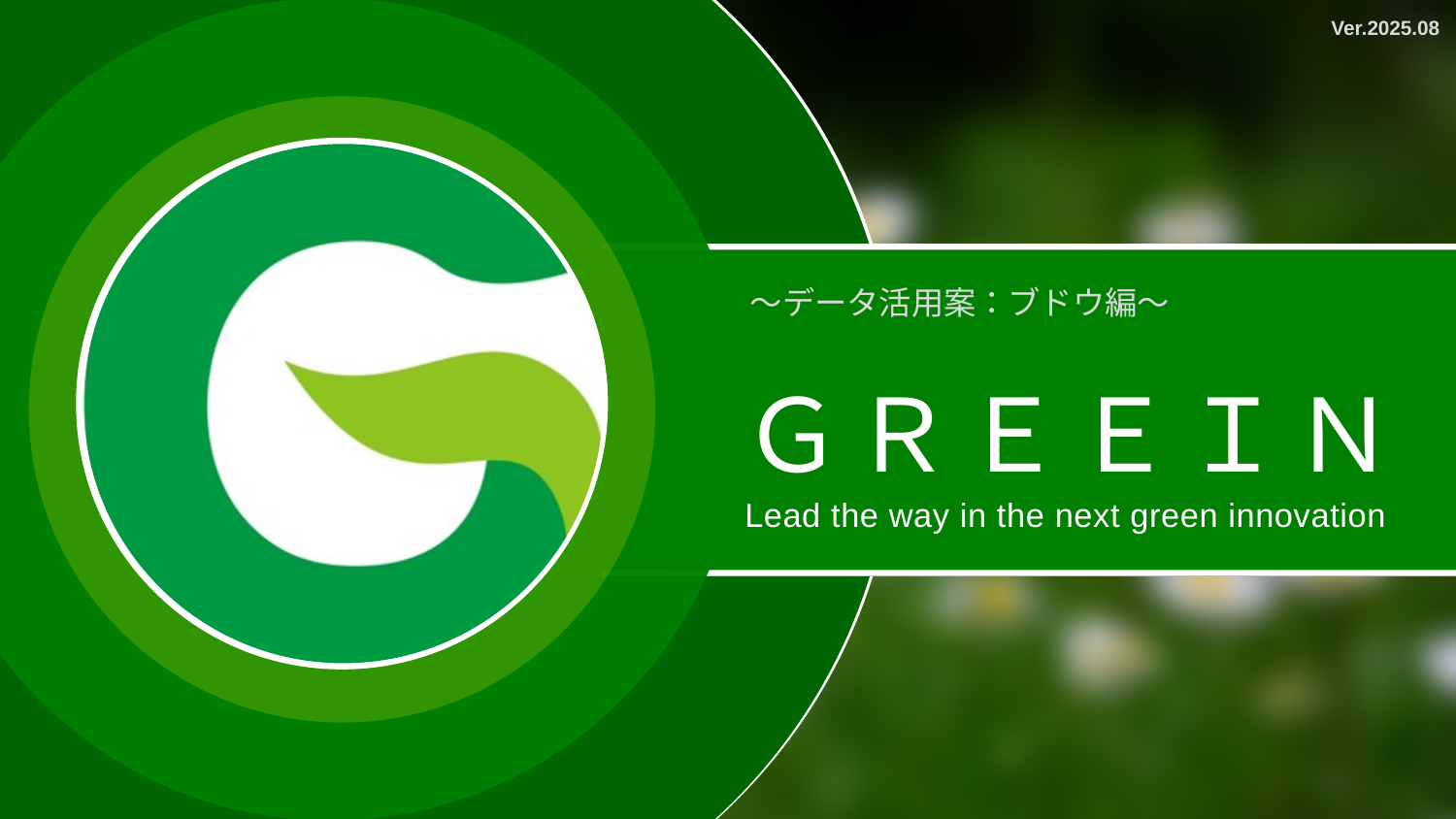

Ver.2025.08

〜データ活用案：ブドウ編〜

ＧＲＥＥＩＮ
Lead the way in the next green innovation